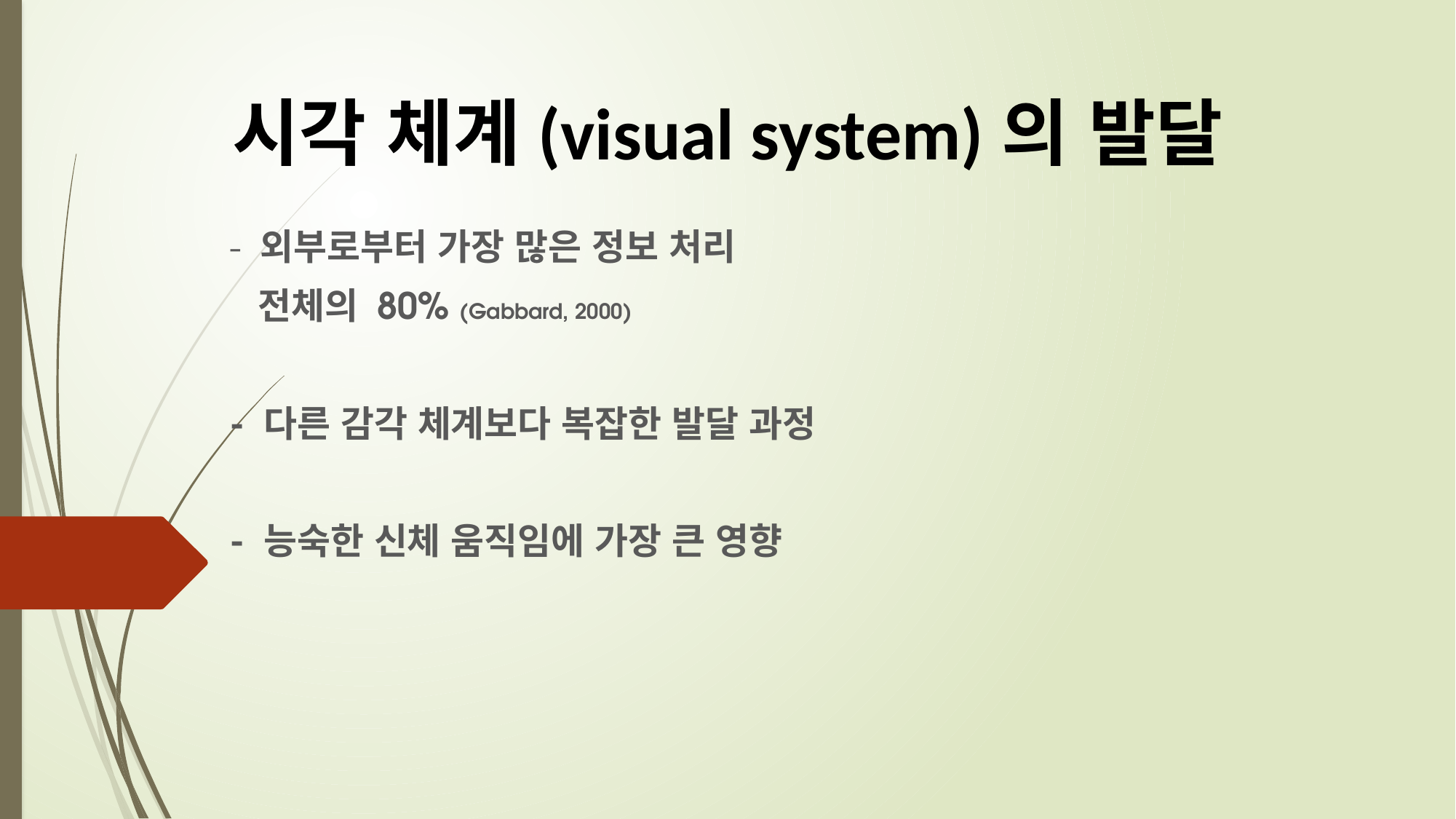

시각 체계(visual system)의 발달
- 외부로부터 가장 많은 정보 처리
  전체의 80% (Gabbard, 2000)

- 다른 감각 체계보다 복잡한 발달 과정

- 능숙한 신체 움직임에 가장 큰 영향